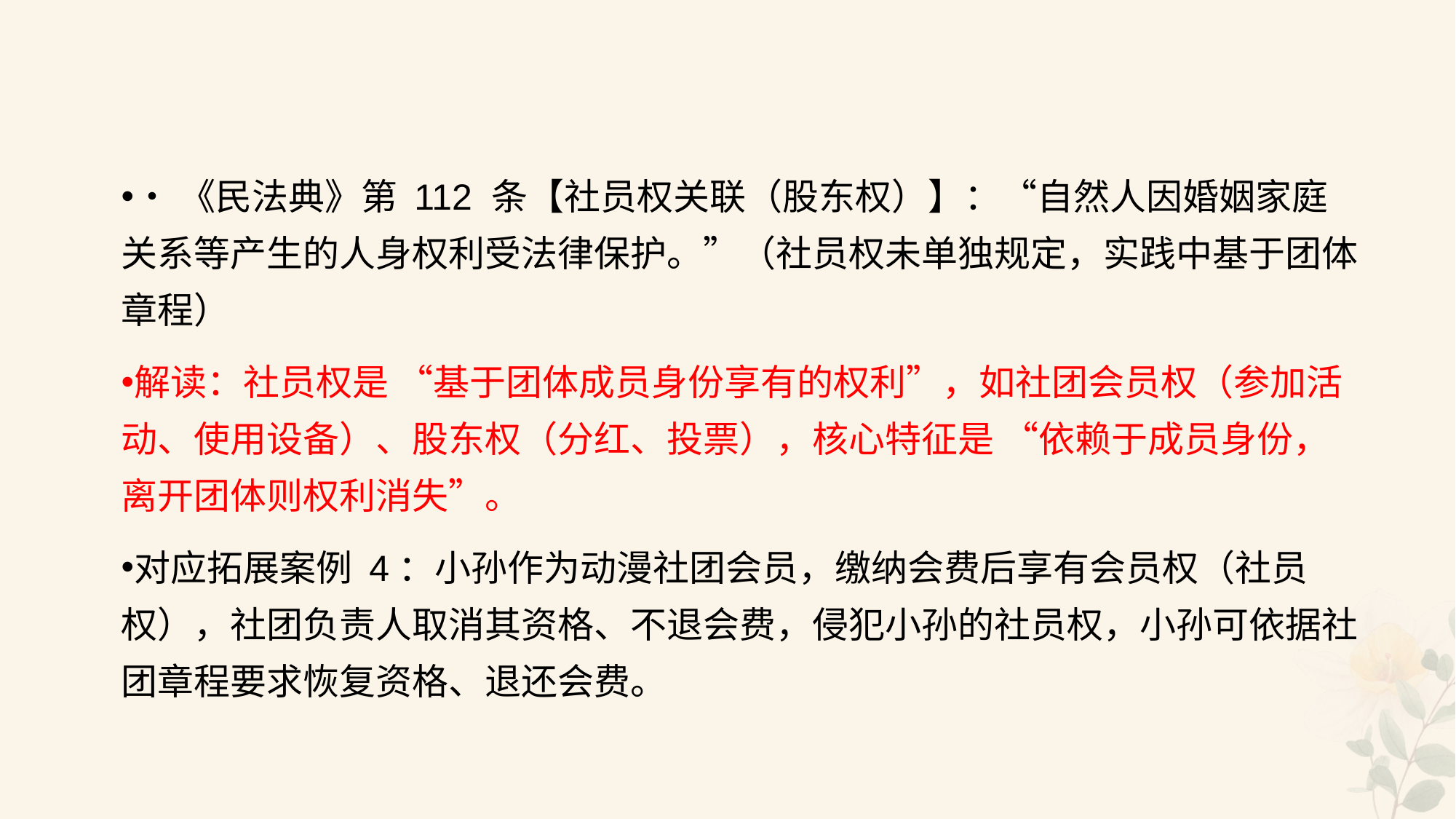

#
•《民法典》第 112 条【社员权关联（股东权）】：“自然人因婚姻家庭关系等产生的人身权利受法律保护。”（社员权未单独规定，实践中基于团体章程）
解读：社员权是 “基于团体成员身份享有的权利”，如社团会员权（参加活动、使用设备）、股东权（分红、投票），核心特征是 “依赖于成员身份，离开团体则权利消失”。
对应拓展案例 4：小孙作为动漫社团会员，缴纳会费后享有会员权（社员权），社团负责人取消其资格、不退会费，侵犯小孙的社员权，小孙可依据社团章程要求恢复资格、退还会费。